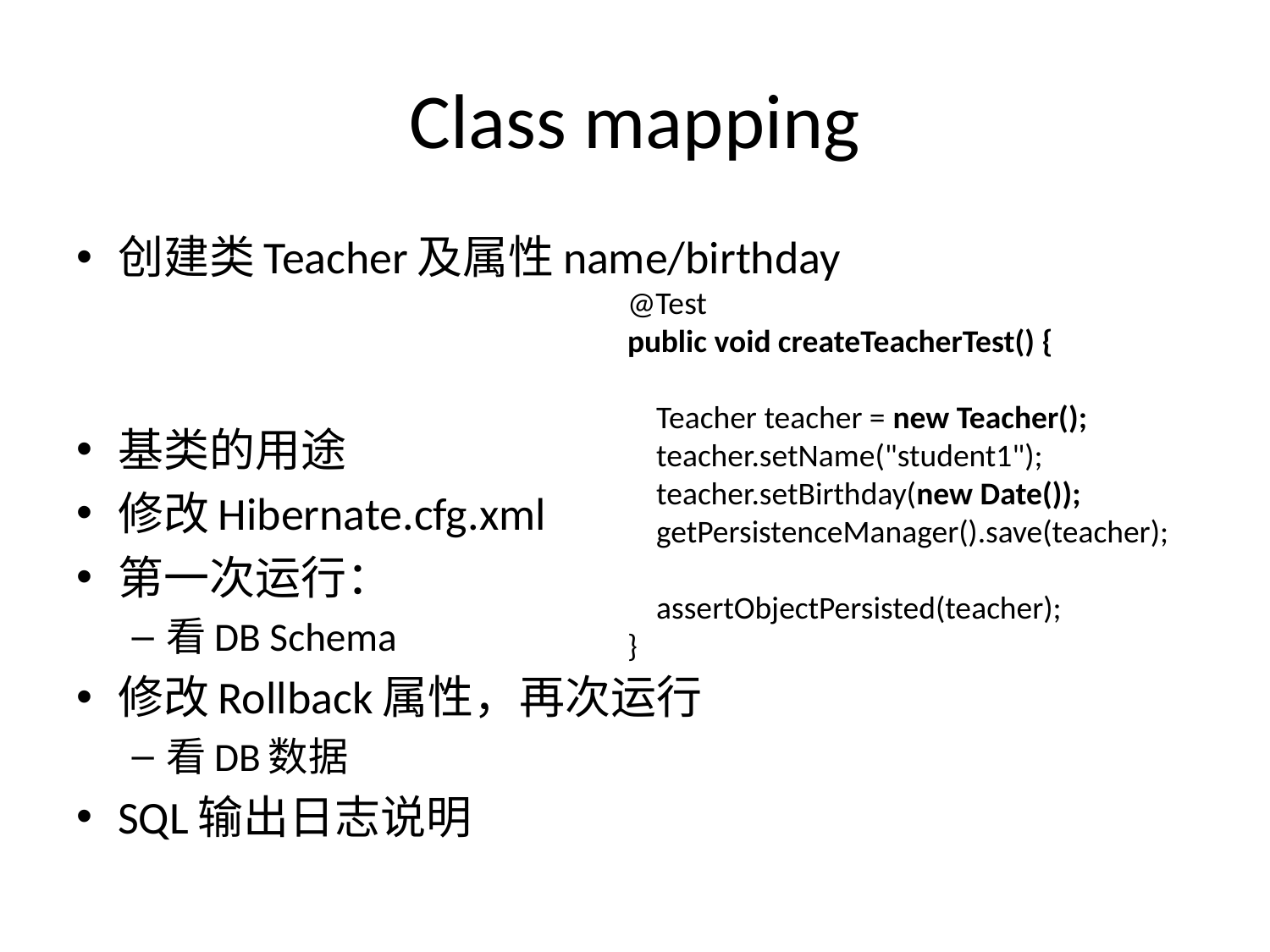

# Class mapping
创建类Teacher及属性name/birthday

基类的用途
修改Hibernate.cfg.xml
第一次运行：
看DB Schema
修改Rollback属性，再次运行
看DB数据
SQL输出日志说明

@Test
public void createTeacherTest() {

    Teacher teacher = new Teacher();
    teacher.setName("student1");
    teacher.setBirthday(new Date());
    getPersistenceManager().save(teacher);

    assertObjectPersisted(teacher);
}